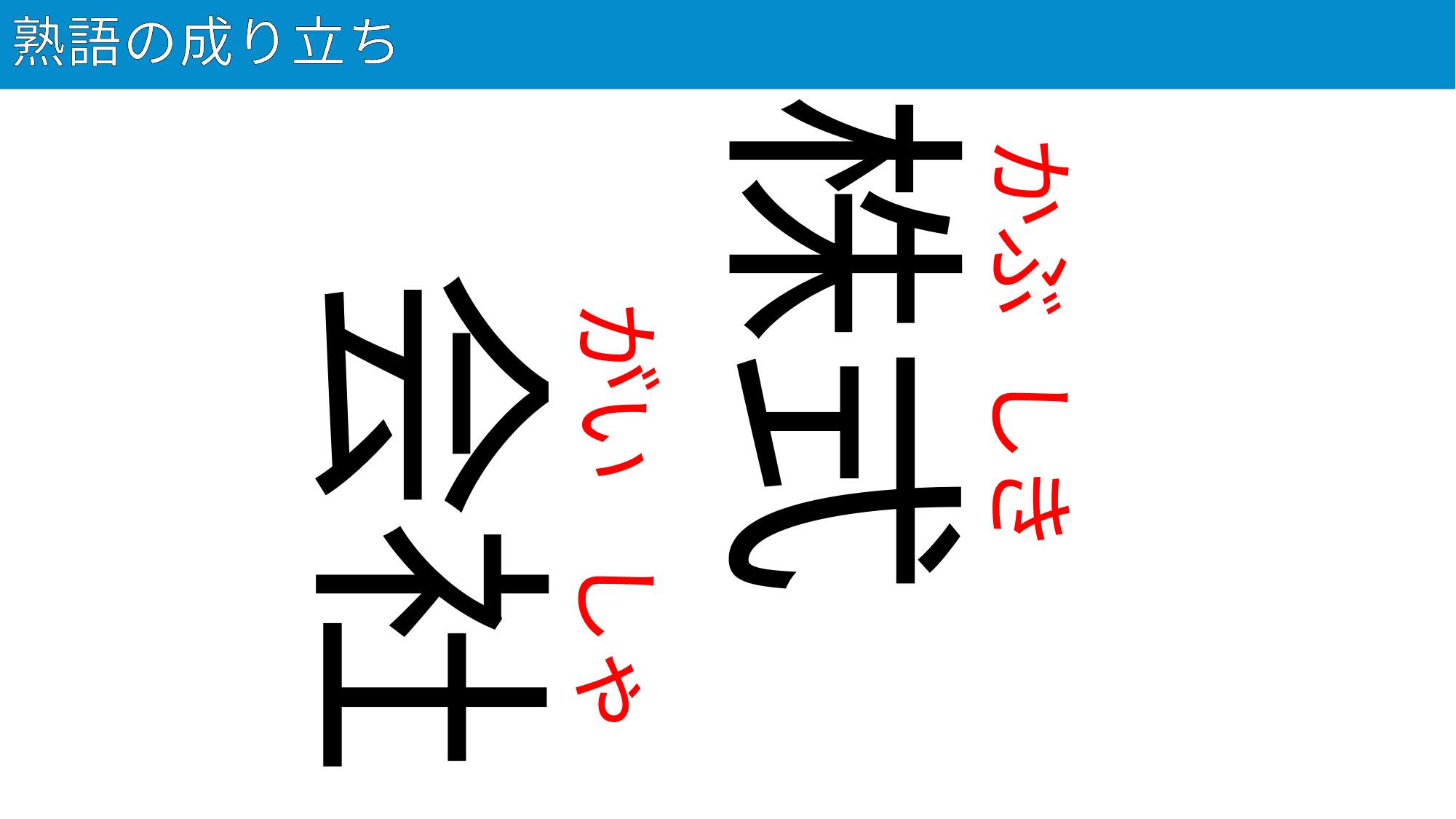

# 熟語の成り立ち
32
株式
かぶ
会社
がい
しき
しゃ